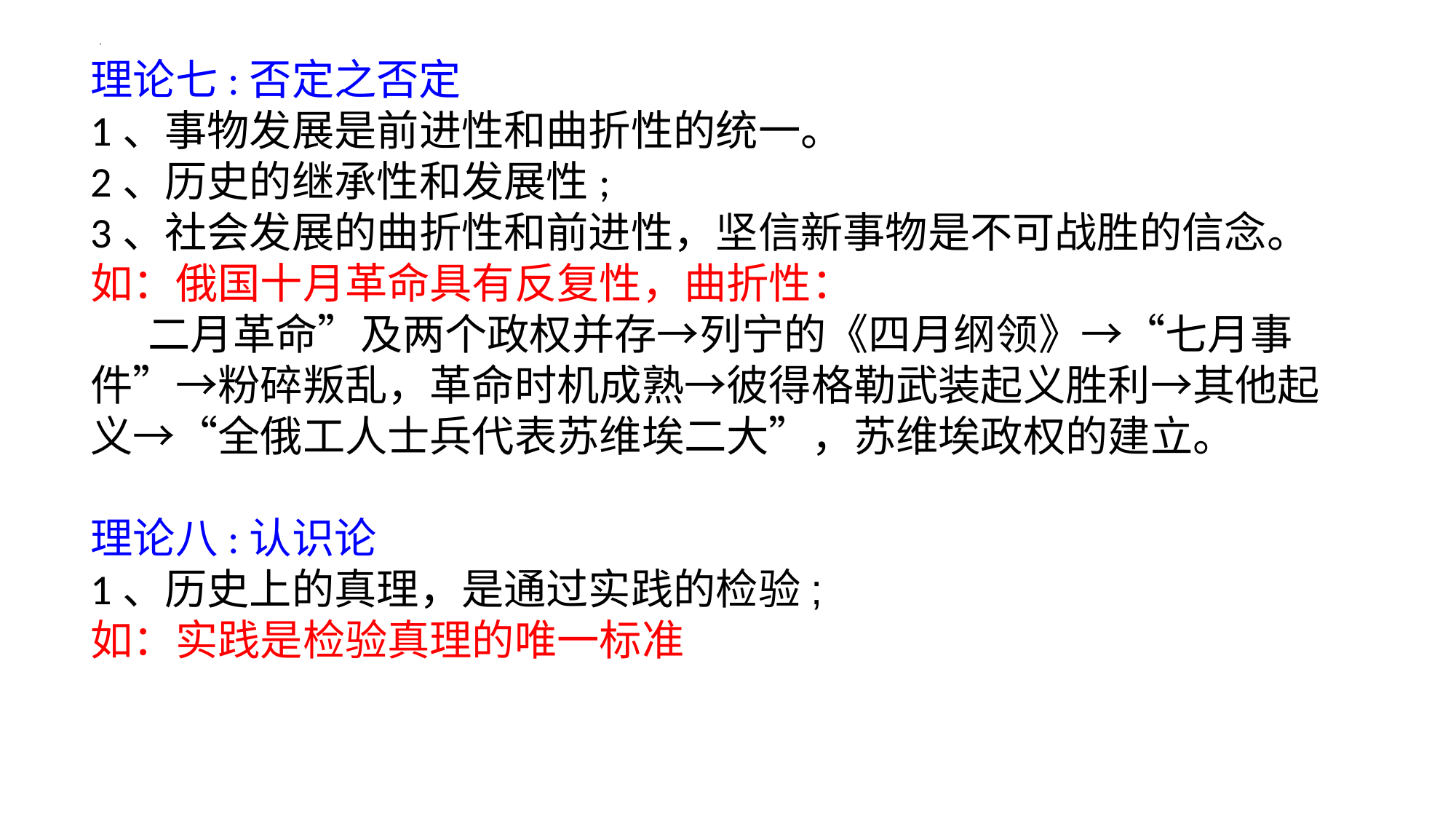

理论七:否定之否定
1、事物发展是前进性和曲折性的统一。
2、历史的继承性和发展性;
3、社会发展的曲折性和前进性，坚信新事物是不可战胜的信念。
如：俄国十月革命具有反复性，曲折性：
     二月革命”及两个政权并存→列宁的《四月纲领》→“七月事件”→粉碎叛乱，革命时机成熟→彼得格勒武装起义胜利→其他起义→“全俄工人士兵代表苏维埃二大”，苏维埃政权的建立。

理论八:认识论
1、历史上的真理，是通过实践的检验;
如：实践是检验真理的唯一标准